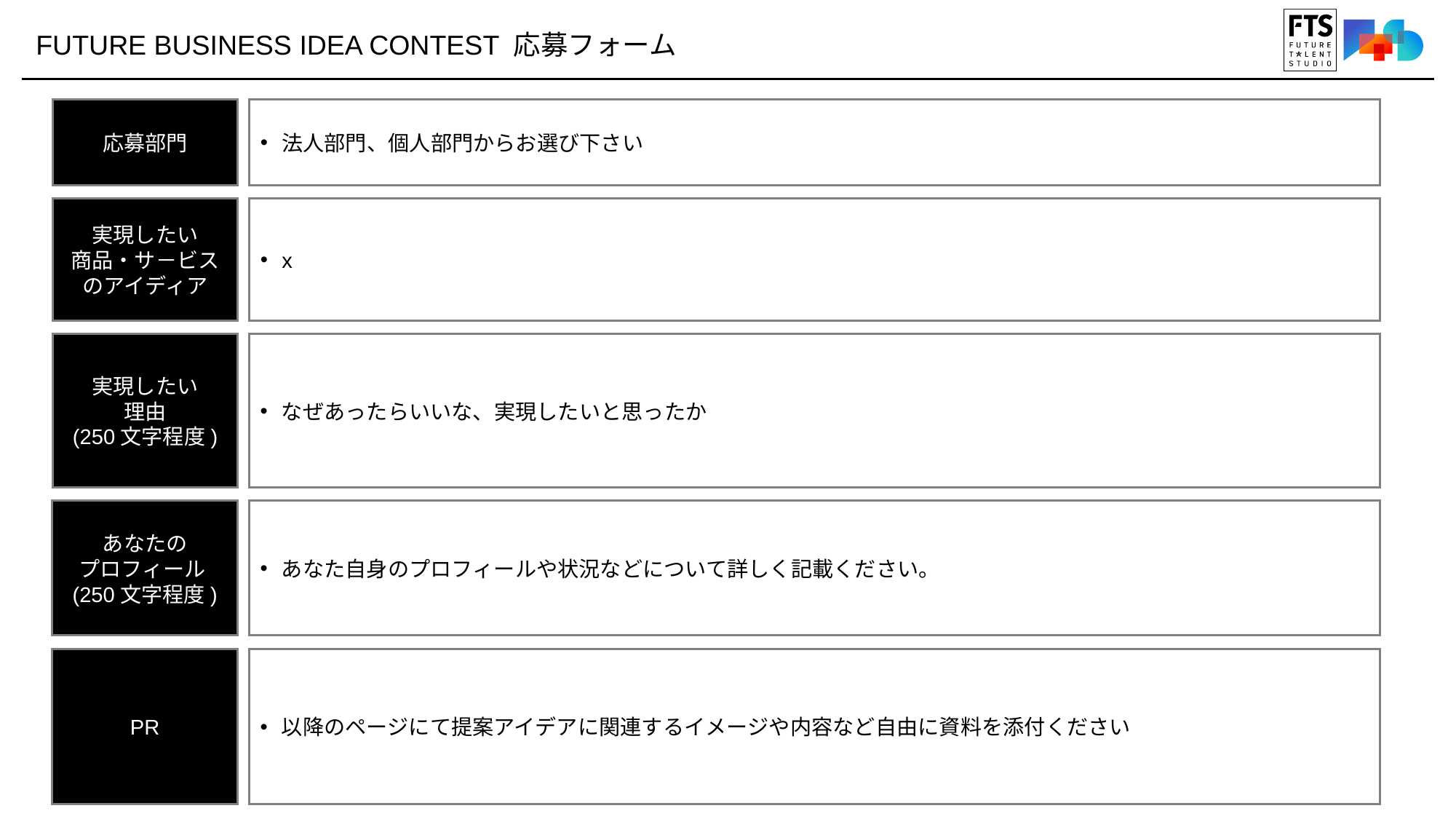

FUTURE BUSINESS IDEA CONTEST 応募フォーム
応募部門
法人部門、個人部門からお選び下さい
実現したい
商品・サ－ビスのアイディア
x
実現したい
理由
(250文字程度)
なぜあったらいいな、実現したいと思ったか
あなたの
プロフィール(250文字程度)
あなた自身のプロフィールや状況などについて詳しく記載ください。
PR
以降のページにて提案アイデアに関連するイメージや内容など自由に資料を添付ください